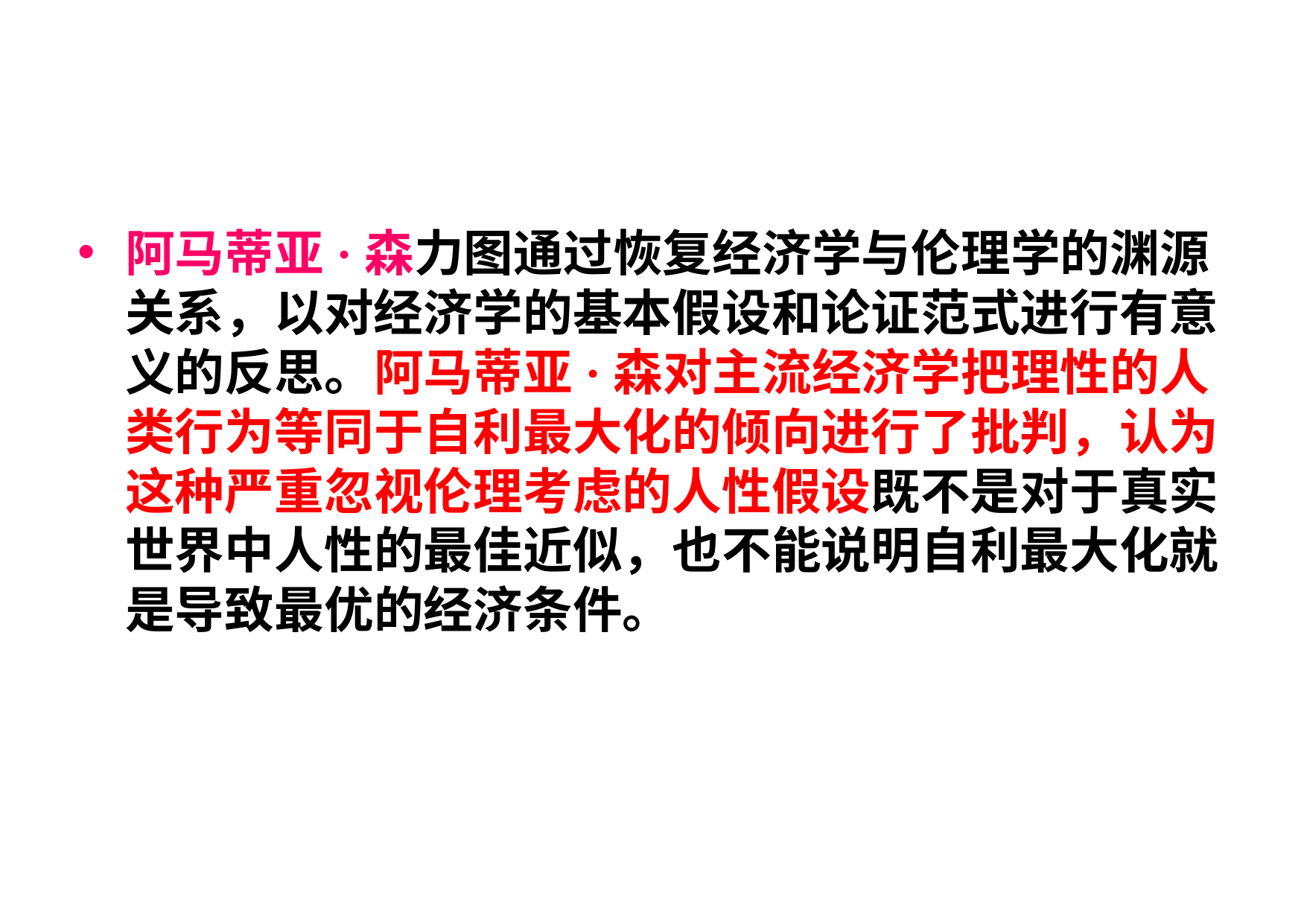

#
阿马蒂亚·森力图通过恢复经济学与伦理学的渊源关系，以对经济学的基本假设和论证范式进行有意义的反思。阿马蒂亚·森对主流经济学把理性的人类行为等同于自利最大化的倾向进行了批判，认为这种严重忽视伦理考虑的人性假设既不是对于真实世界中人性的最佳近似，也不能说明自利最大化就是导致最优的经济条件。